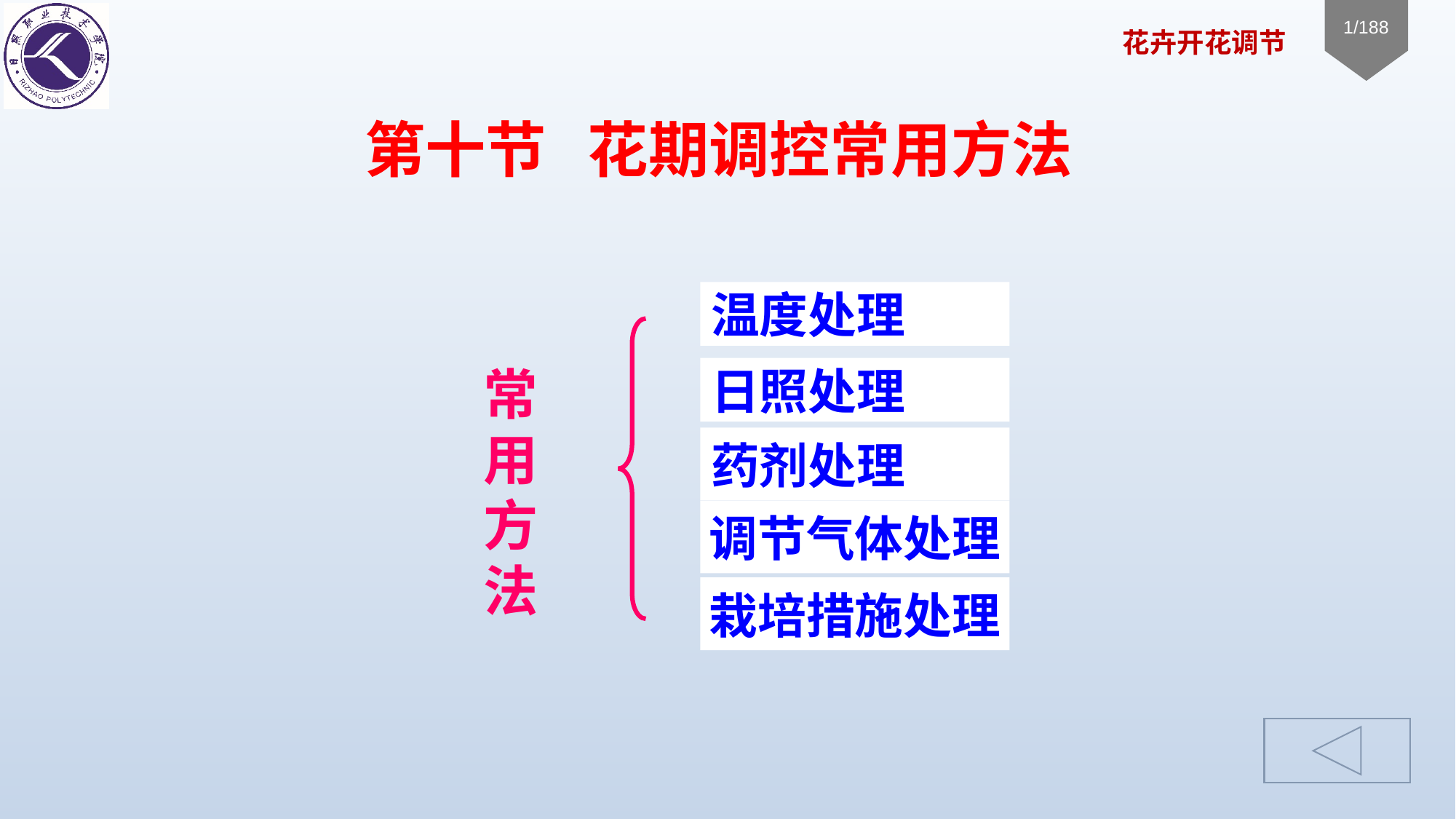

# 第十节   花期调控常用方法

温度处理

常
用
方
法
日照处理
药剂处理
调节气体处理
栽培措施处理